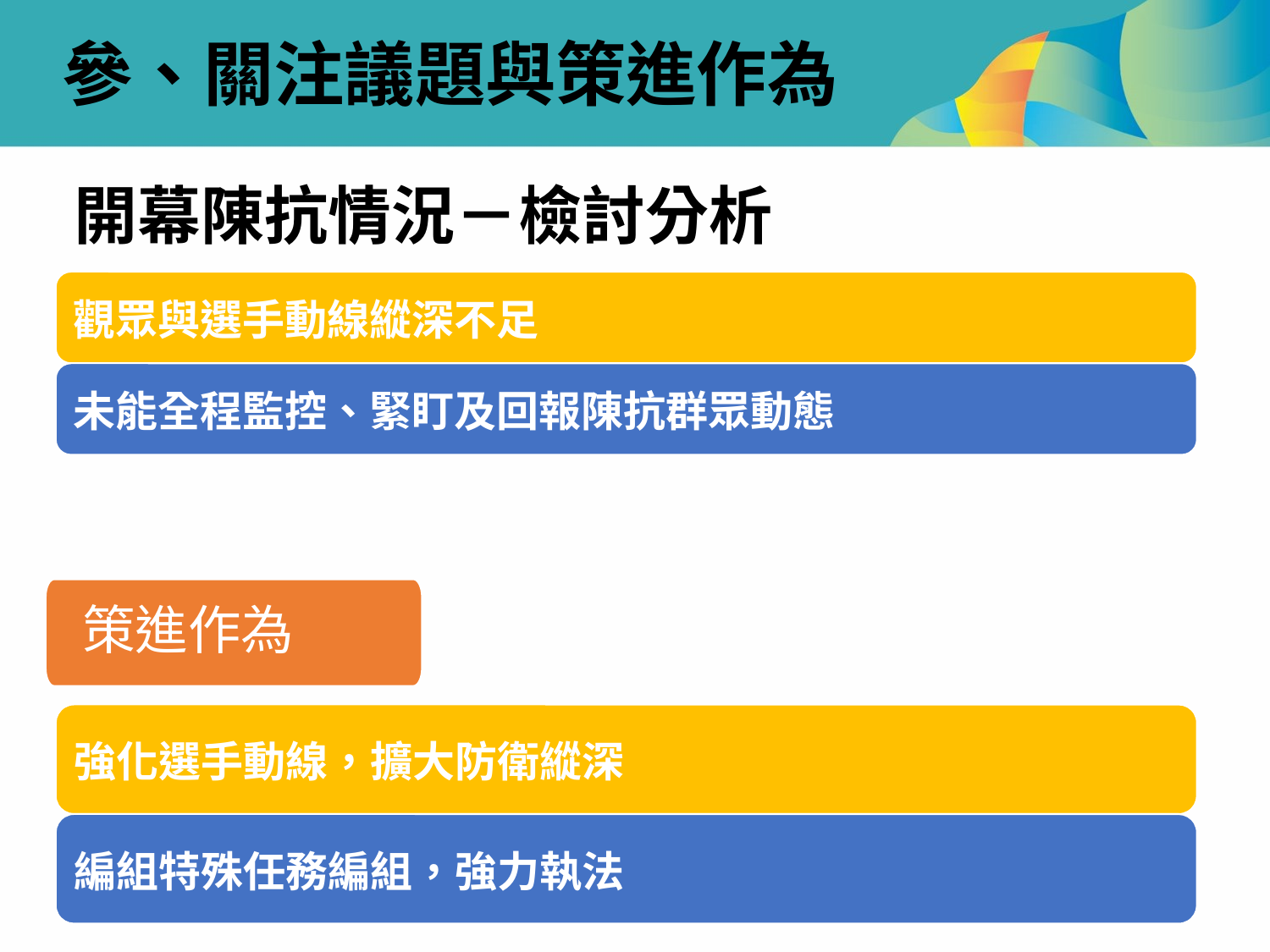

參、關注議題與策進作為
開幕陳抗情況－檢討分析
未能全程監控、緊盯及回報陳抗群眾動態
觀眾與選手動線縱深不足
策進作為
編組特殊任務編組，強力執法
強化選手動線，擴大防衛縱深